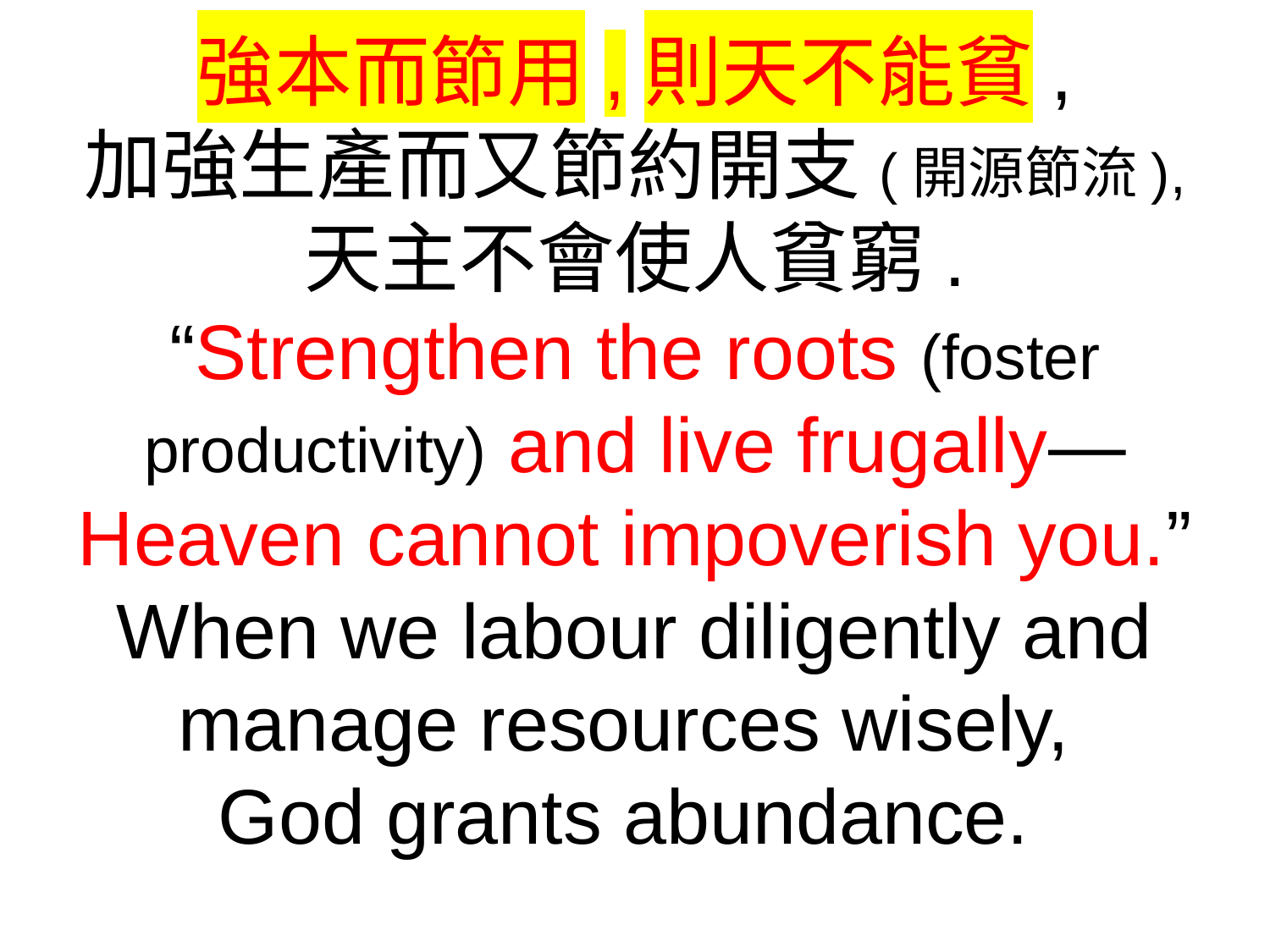

強本而節用,則天不能貧,
加強生產而又節約開支(開源節流),
天主不會使人貧窮.
“Strengthen the roots (foster productivity) and live frugally—Heaven cannot impoverish you.” When we labour diligently and manage resources wisely,
God grants abundance.